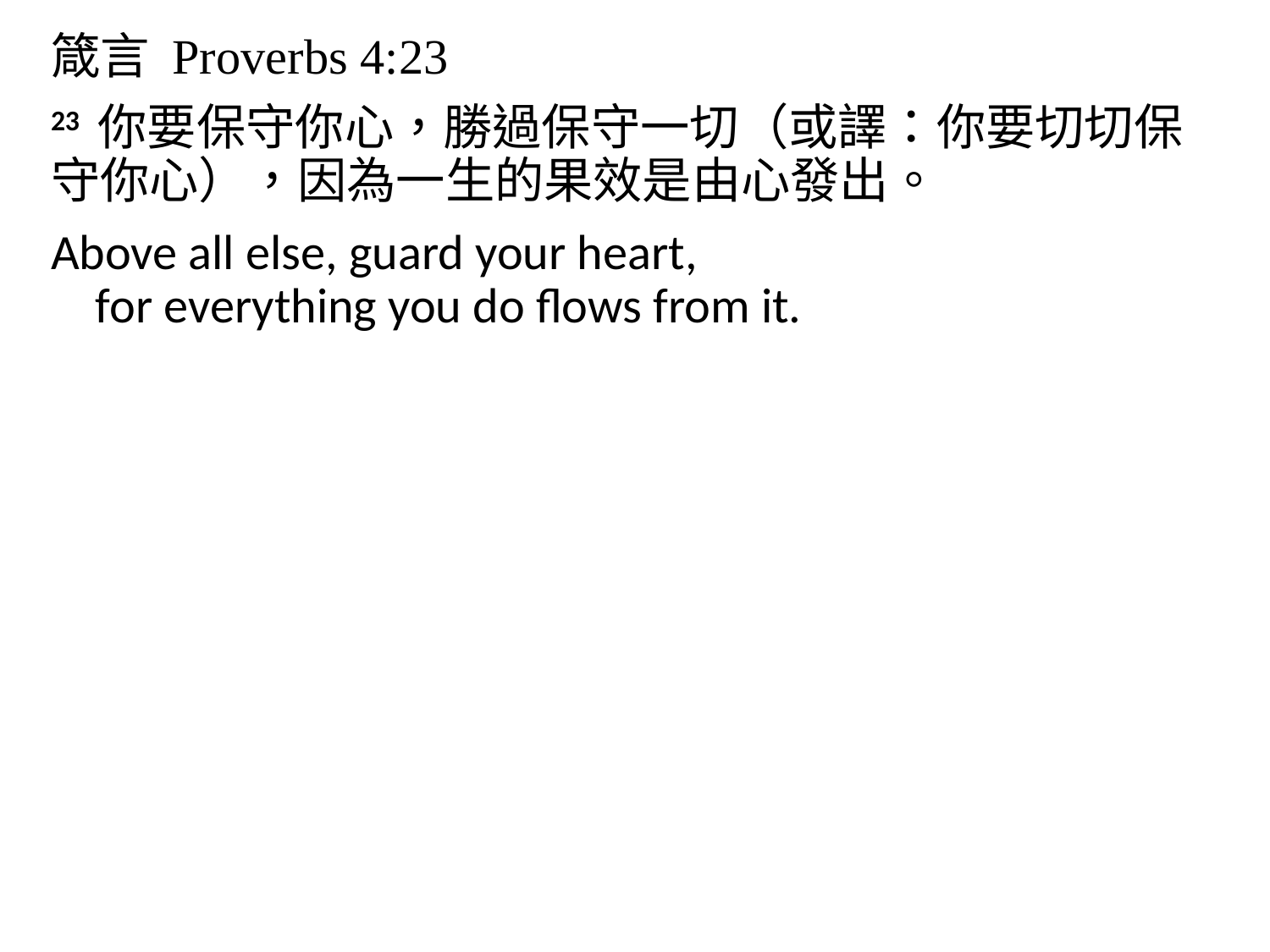

箴言 Proverbs 4:23
23 你要保守你心，勝過保守一切（或譯：你要切切保守你心），因為一生的果效是由心發出。
Above all else, guard your heart,
    for everything you do flows from it.